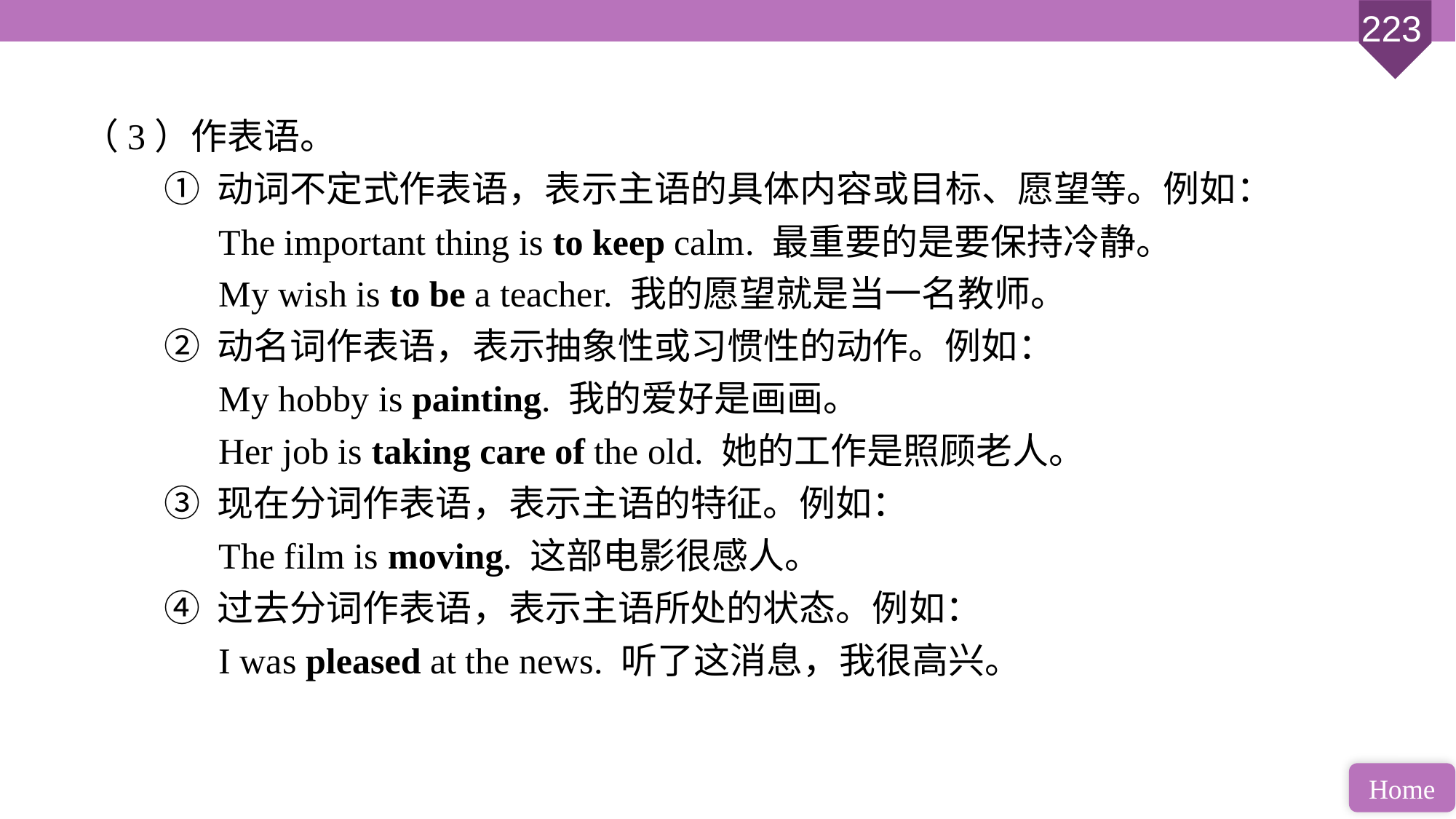

（3）作表语。
          ① 动词不定式作表语，表示主语的具体内容或目标、愿望等。例如：
               The important thing is to keep calm. 最重要的是要保持冷静。
               My wish is to be a teacher. 我的愿望就是当一名教师。
          ② 动名词作表语，表示抽象性或习惯性的动作。例如：
               My hobby is painting. 我的爱好是画画。
               Her job is taking care of the old. 她的工作是照顾老人。
          ③ 现在分词作表语，表示主语的特征。例如：
               The film is moving. 这部电影很感人。
          ④ 过去分词作表语，表示主语所处的状态。例如：
               I was pleased at the news. 听了这消息，我很高兴。